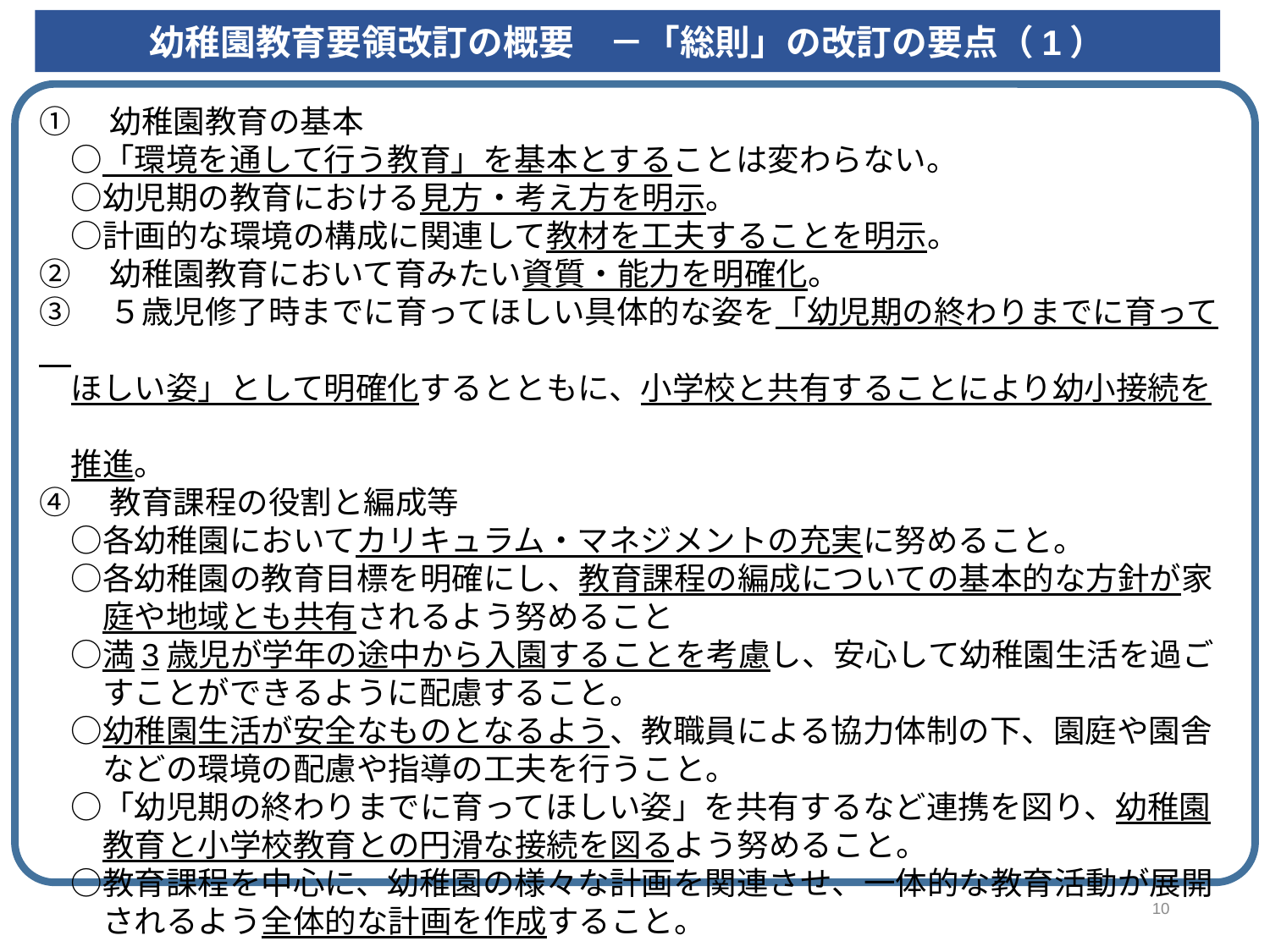

幼稚園教育要領改訂の概要　－「総則」の改訂の要点（1）
①　幼稚園教育の基本
　○「環境を通して行う教育」を基本とすることは変わらない。
　○幼児期の教育における見方・考え方を明示。
　○計画的な環境の構成に関連して教材を工夫することを明示。
②　幼稚園教育において育みたい資質・能力を明確化。
③　５歳児修了時までに育ってほしい具体的な姿を「幼児期の終わりまでに育って
　ほしい姿」として明確化するとともに、小学校と共有することにより幼小接続を
　推進。
④　教育課程の役割と編成等
　○各幼稚園においてカリキュラム・マネジメントの充実に努めること。
　○各幼稚園の教育目標を明確にし、教育課程の編成についての基本的な方針が家
　　庭や地域とも共有されるよう努めること
　○満3歳児が学年の途中から入園することを考慮し、安心して幼稚園生活を過ご
　　すことができるように配慮すること。
　○幼稚園生活が安全なものとなるよう、教職員による協力体制の下、園庭や園舎
　　などの環境の配慮や指導の工夫を行うこと。
　○「幼児期の終わりまでに育ってほしい姿」を共有するなど連携を図り、幼稚園
　　教育と小学校教育との円滑な接続を図るよう努めること。
　○教育課程を中心に、幼稚園の様々な計画を関連させ、一体的な教育活動が展開
　　されるよう全体的な計画を作成すること。

10